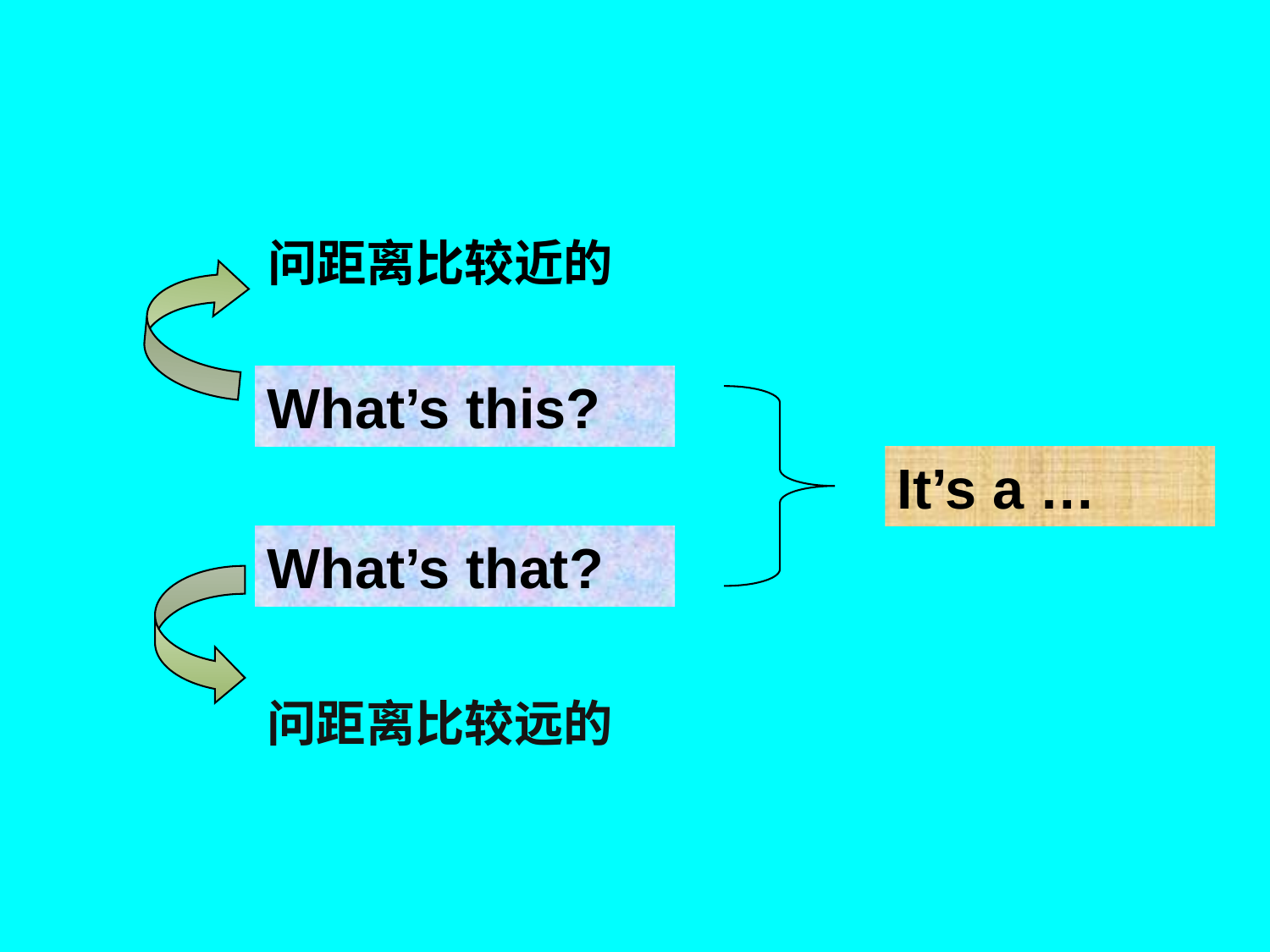

问距离比较近的

What’s this?
What’s that?

It’s a …

问距离比较远的